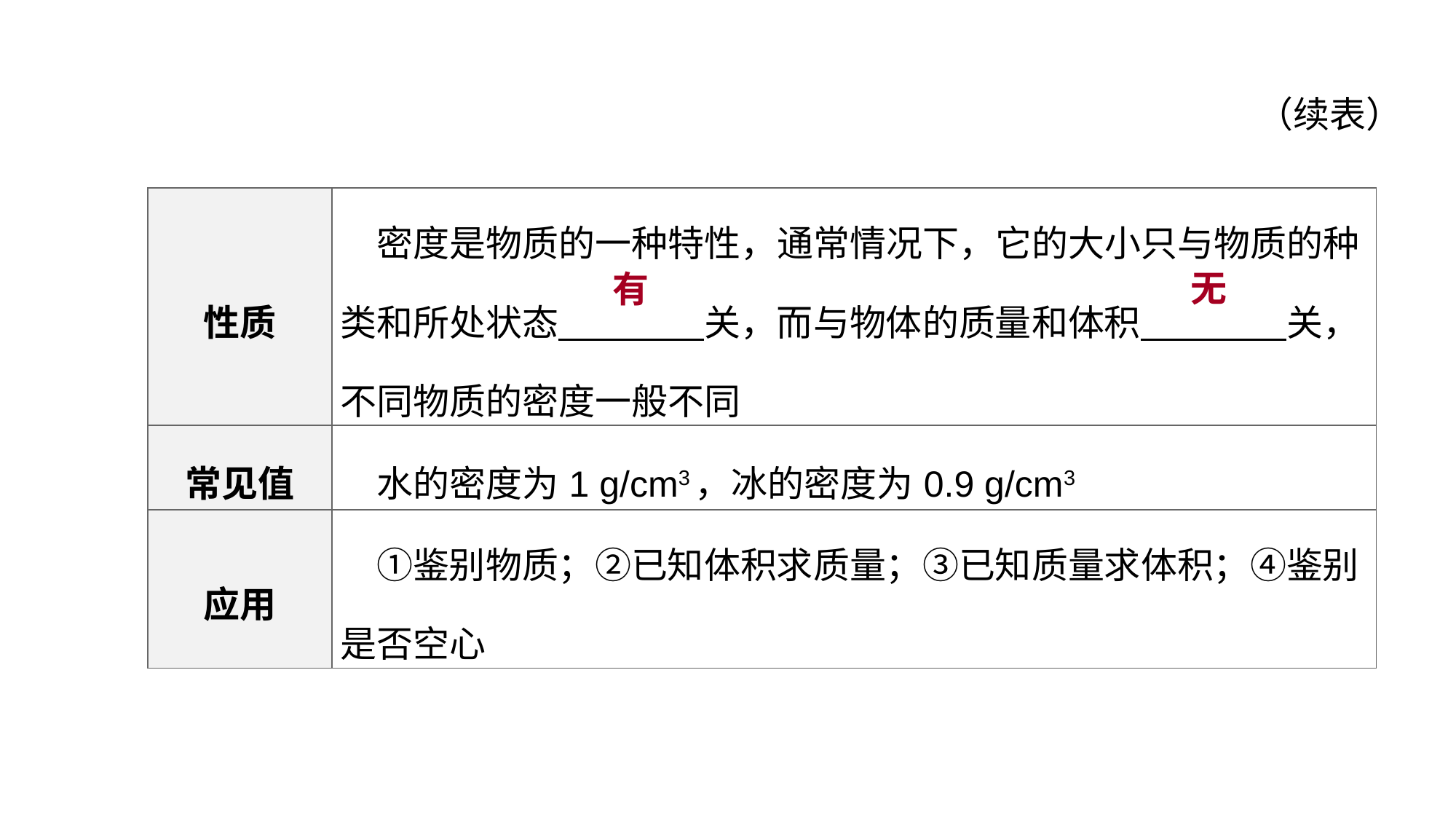

（续表）
| 性质 | 密度是物质的一种特性，通常情况下，它的大小只与物质的种类和所处状态　　　　关，而与物体的质量和体积　　　　关，不同物质的密度一般不同 |
| --- | --- |
| 常见值 | 水的密度为1 g/cm3，冰的密度为0.9 g/cm3 |
| 应用 | ①鉴别物质；②已知体积求质量；③已知质量求体积；④鉴别是否空心 |
教材梳理 夯实基础
无
有